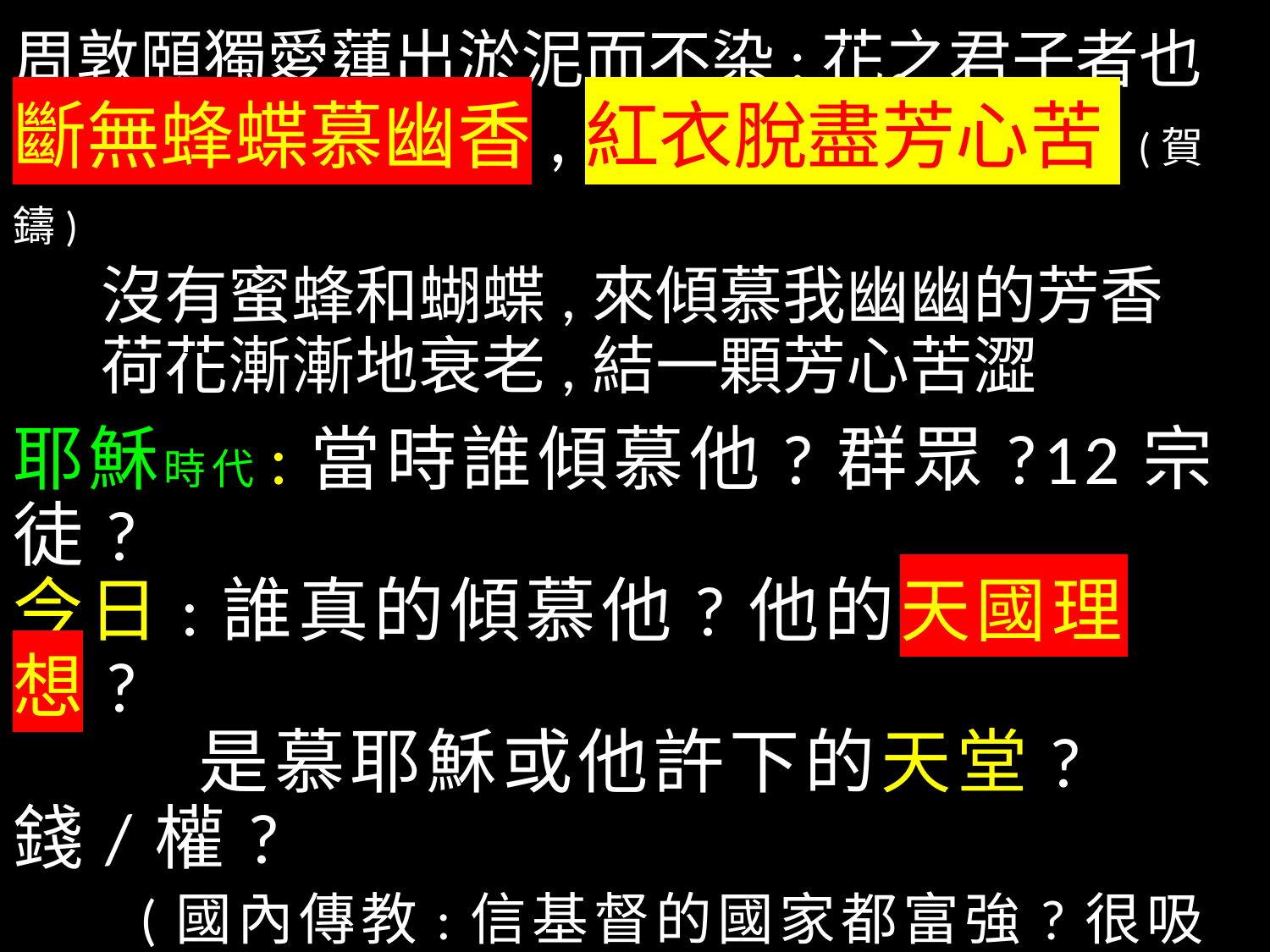

周敦頤獨愛蓮出淤泥而不染:花之君子者也
斷無蜂蝶慕幽香,紅衣脫盡芳心苦 (賀鑄)
  沒有蜜蜂和蝴蝶,來傾慕我幽幽的芳香
  荷花漸漸地衰老,結一顆芳心苦澀
耶穌時代:當時誰傾慕他?群眾?12宗徒?
今日:誰真的傾慕他?他的天國理想?
        是慕耶穌或他許下的天堂?錢/權?
      (國內傳教:信基督的國家都富強?很吸引!)
在地球上誰比耶穌大?強國?財團?軍工複合體(軍火商)?個人主義自我中心!
    vs 足踏塵世路 肩擔古今愁 我很快樂!